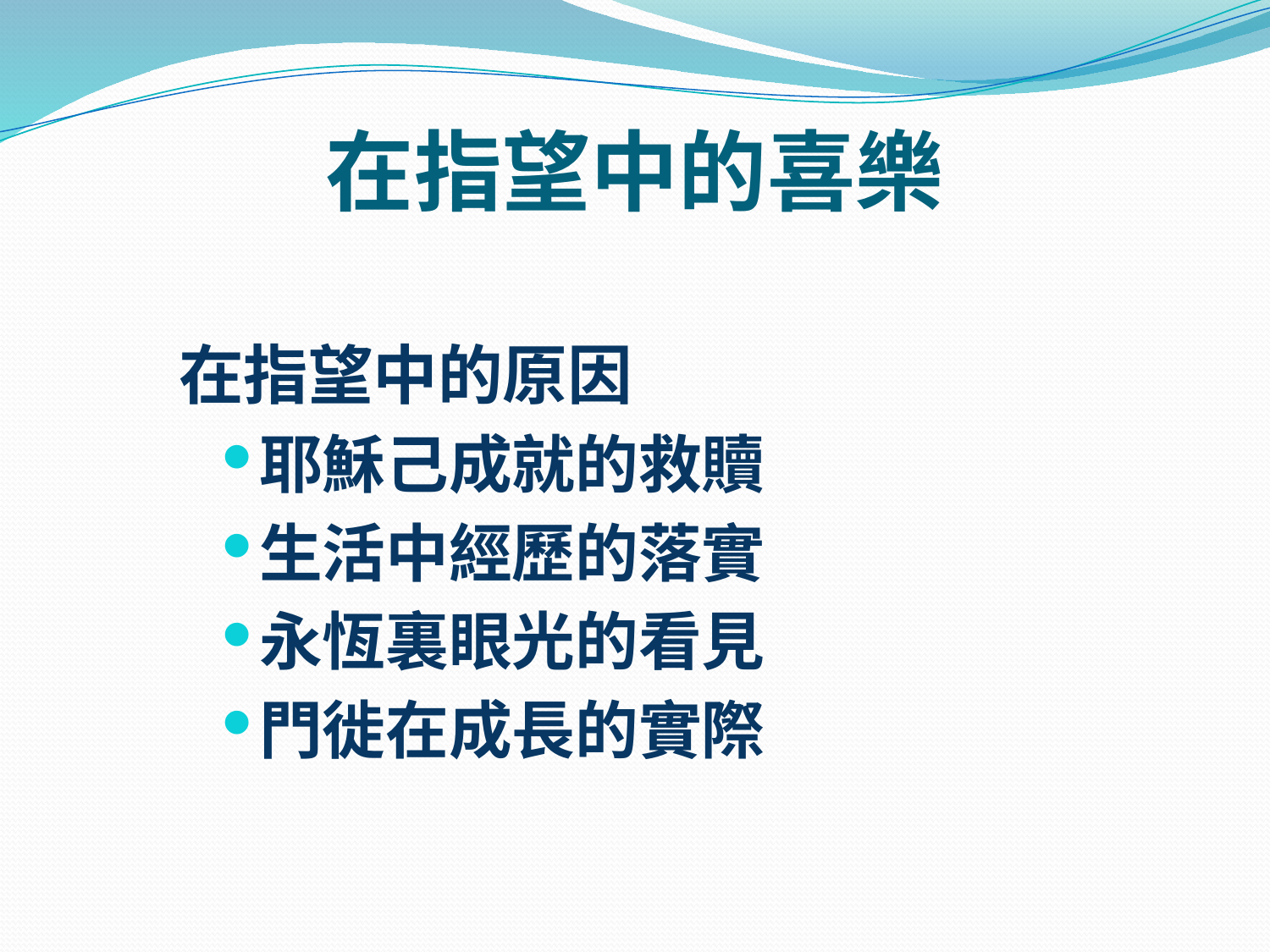

# 在指望中的喜樂
在指望中的原因
耶穌己成就的救贖
生活中經歷的落實
永恆裏眼光的看見
門徙在成長的實際